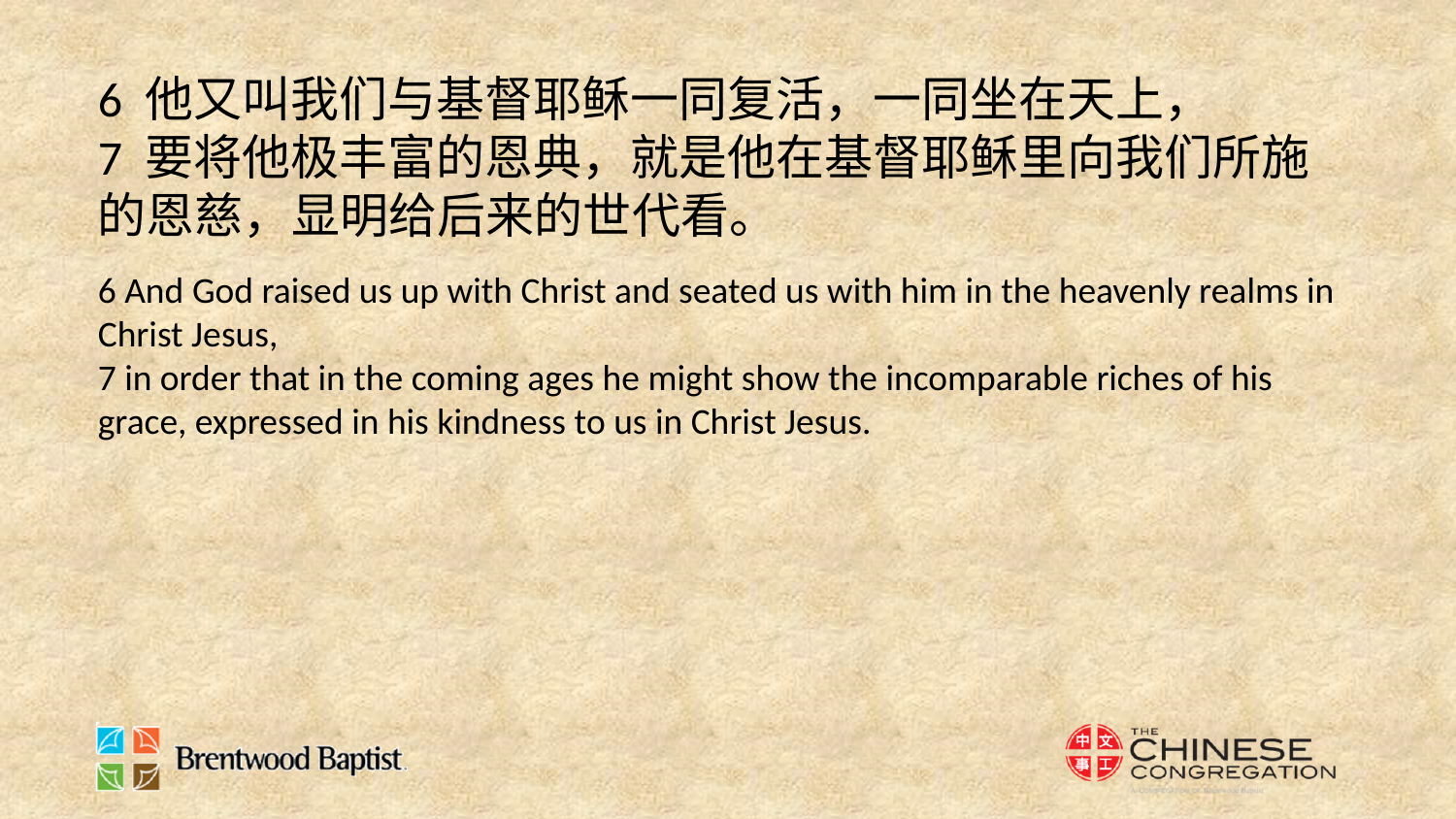

6 他又叫我们与基督耶稣一同复活，一同坐在天上，
7 要将他极丰富的恩典，就是他在基督耶稣里向我们所施的恩慈，显明给后来的世代看。

6 And God raised us up with Christ and seated us with him in the heavenly realms in Christ Jesus,
7 in order that in the coming ages he might show the incomparable riches of his grace, expressed in his kindness to us in Christ Jesus.